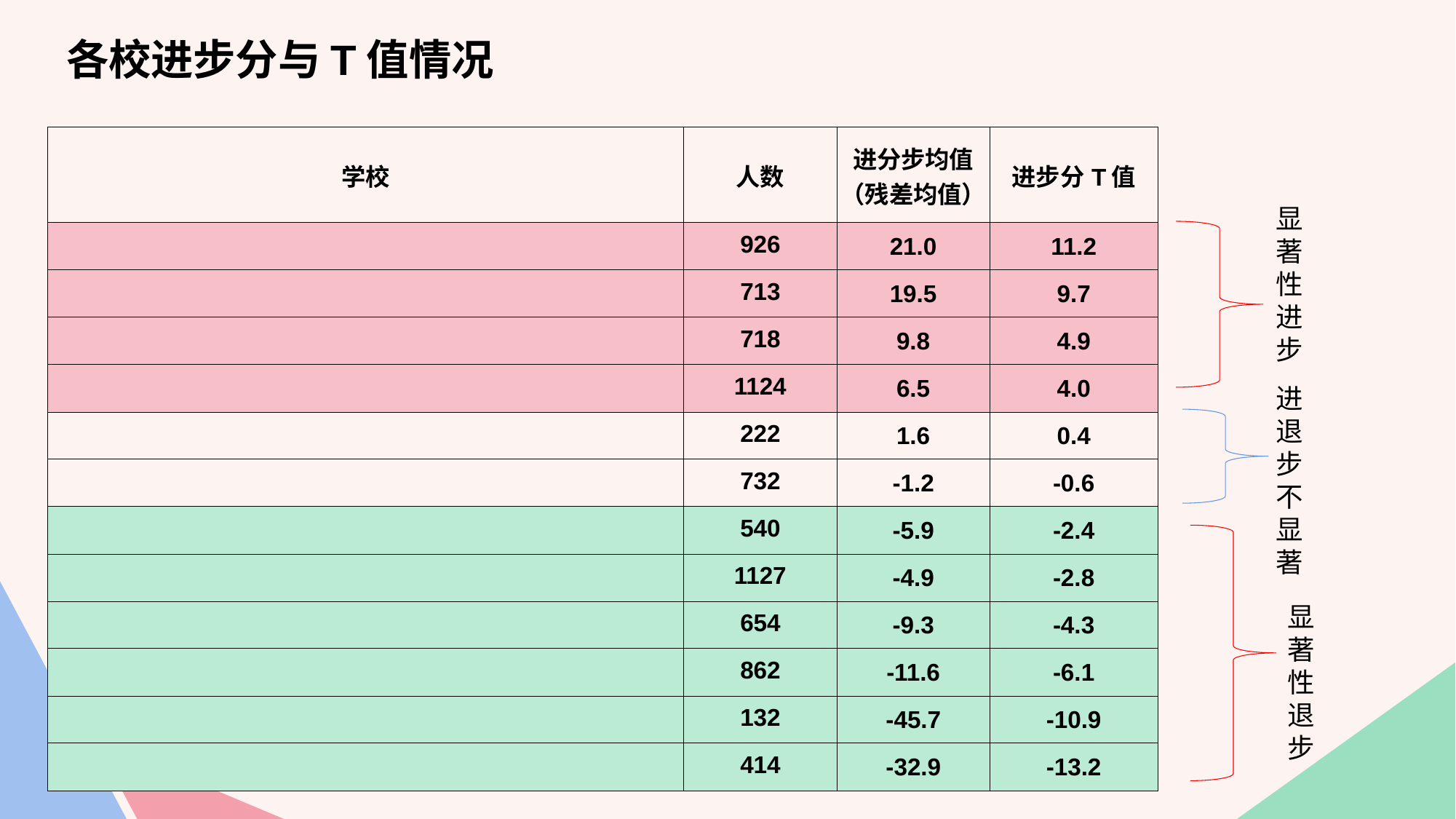

各校进步分与T值情况
| 学校 | 人数 | 进分步均值（残差均值） | 进步分T值 |
| --- | --- | --- | --- |
|  | 926 | 21.0 | 11.2 |
|  | 713 | 19.5 | 9.7 |
|  | 718 | 9.8 | 4.9 |
|  | 1124 | 6.5 | 4.0 |
|  | 222 | 1.6 | 0.4 |
|  | 732 | -1.2 | -0.6 |
|  | 540 | -5.9 | -2.4 |
|  | 1127 | -4.9 | -2.8 |
|  | 654 | -9.3 | -4.3 |
|  | 862 | -11.6 | -6.1 |
|  | 132 | -45.7 | -10.9 |
|  | 414 | -32.9 | -13.2 |
显著性进步

进退步不显著

显著性退步

39